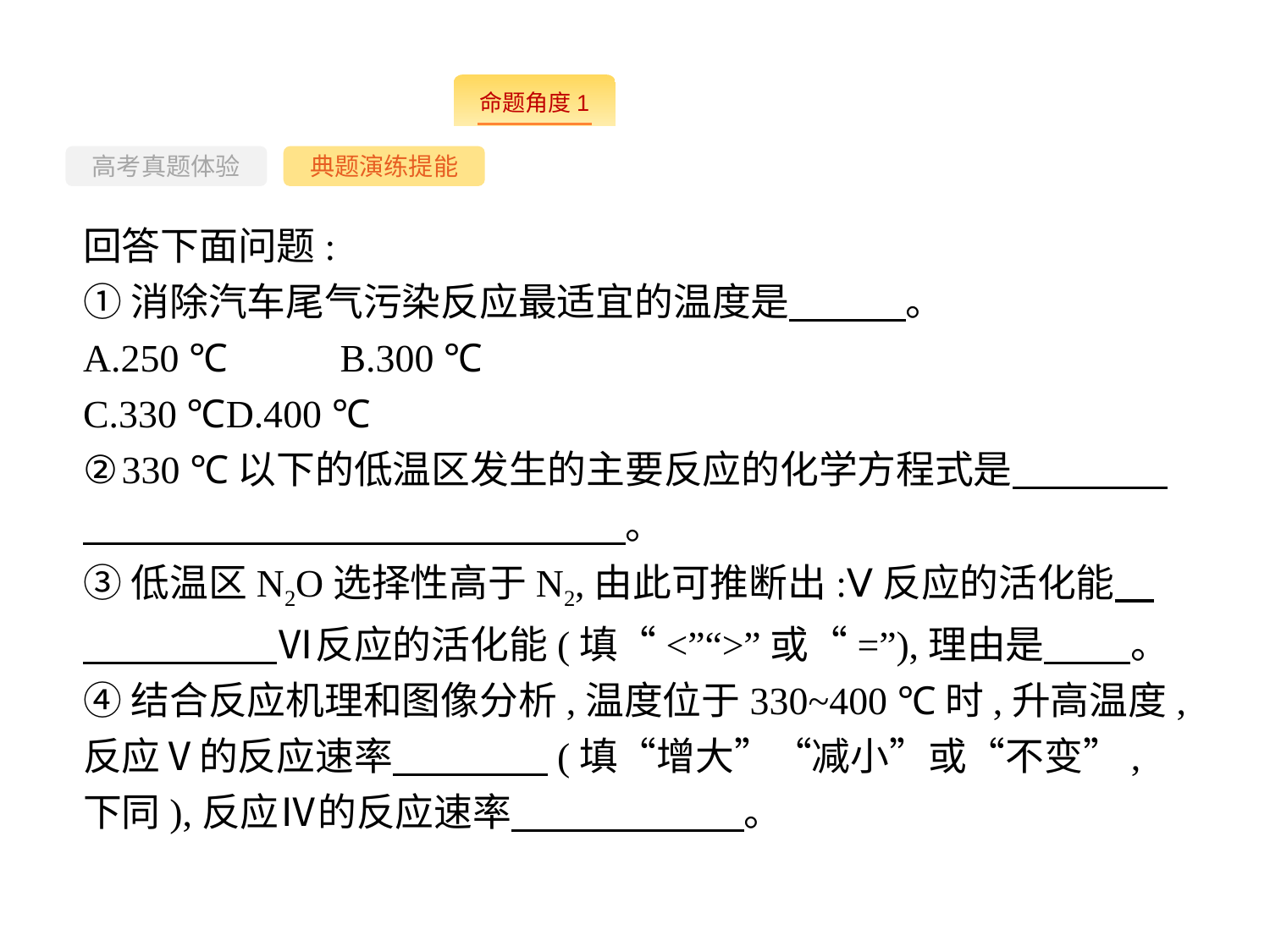

-32-
高考真题体验
典题演练提能
回答下面问题:
①消除汽车尾气污染反应最适宜的温度是　　　。
A.250 ℃	B.300 ℃
C.330 ℃	D.400 ℃
②330 ℃以下的低温区发生的主要反应的化学方程式是　　　　　　　　　　　　　　　　　　。
③低温区N2O选择性高于N2,由此可推断出:Ⅴ反应的活化能　　　　　　Ⅵ反应的活化能(填“<”“>”或“=”),理由是　 　。
④结合反应机理和图像分析,温度位于330~400 ℃时,升高温度,反应Ⅴ的反应速率　　　　(填“增大”“减小”或“不变”,下同),反应Ⅳ的反应速率　　　　　　。